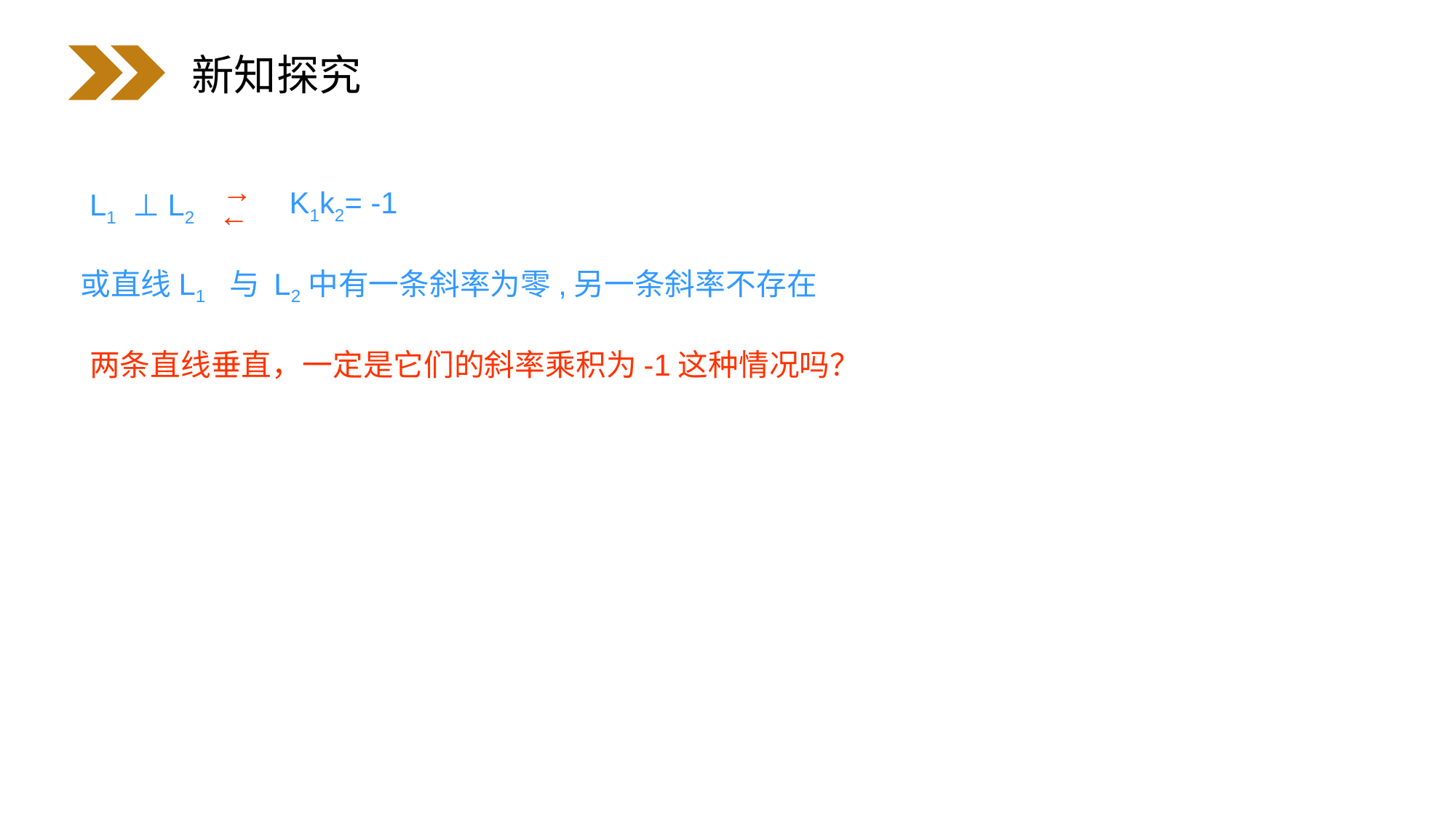

新知探究
→
 K1k2= -1
L1  ⊥ L2
←
或直线L1  与 L2中有一条斜率为零,另一条斜率不存在
两条直线垂直，一定是它们的斜率乘积为-1这种情况吗？